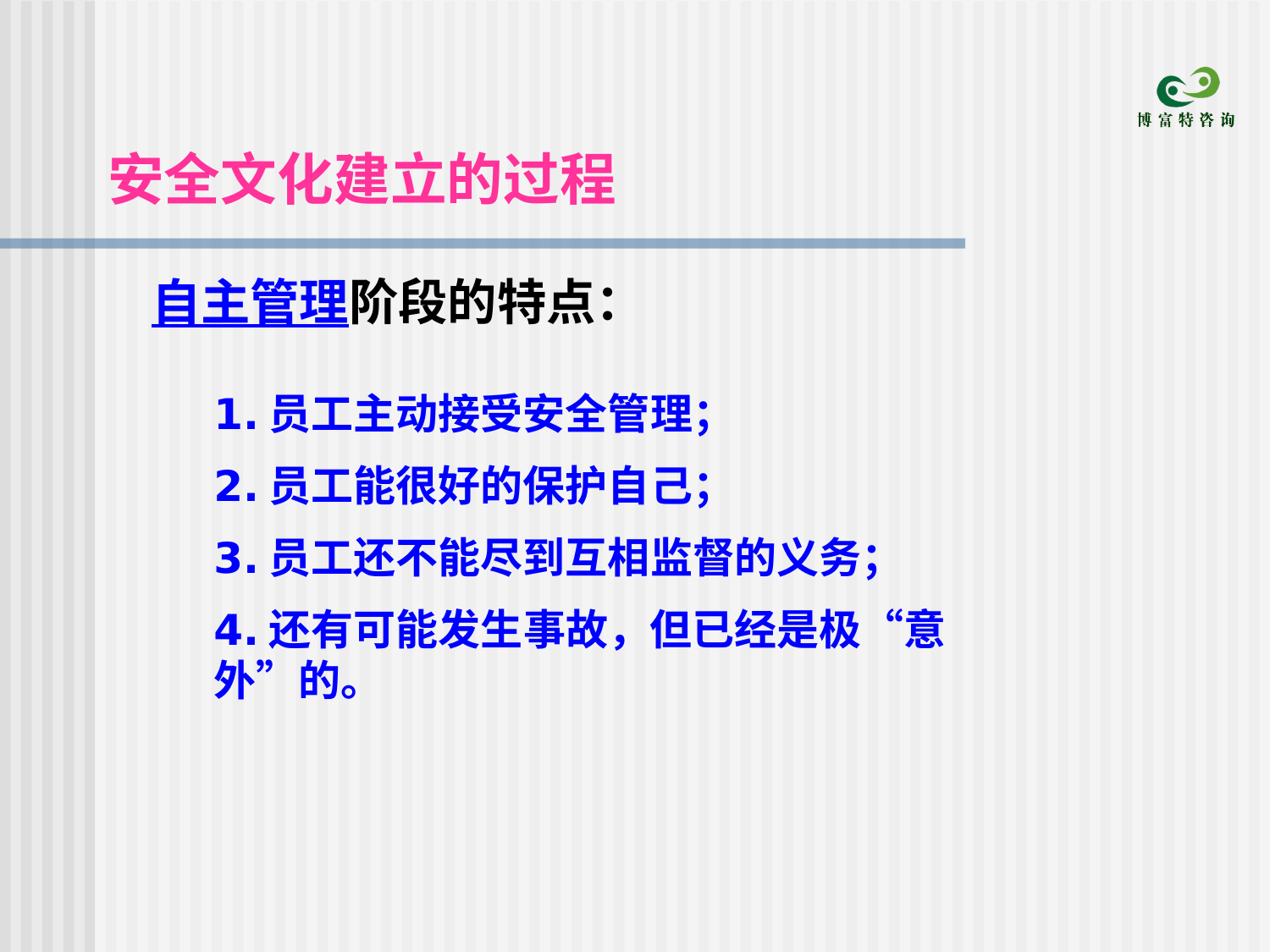

安全文化建立的过程
自主管理阶段的特点：
1.员工主动接受安全管理；
2.员工能很好的保护自己；
3.员工还不能尽到互相监督的义务；
4.还有可能发生事故，但已经是极“意外”的。